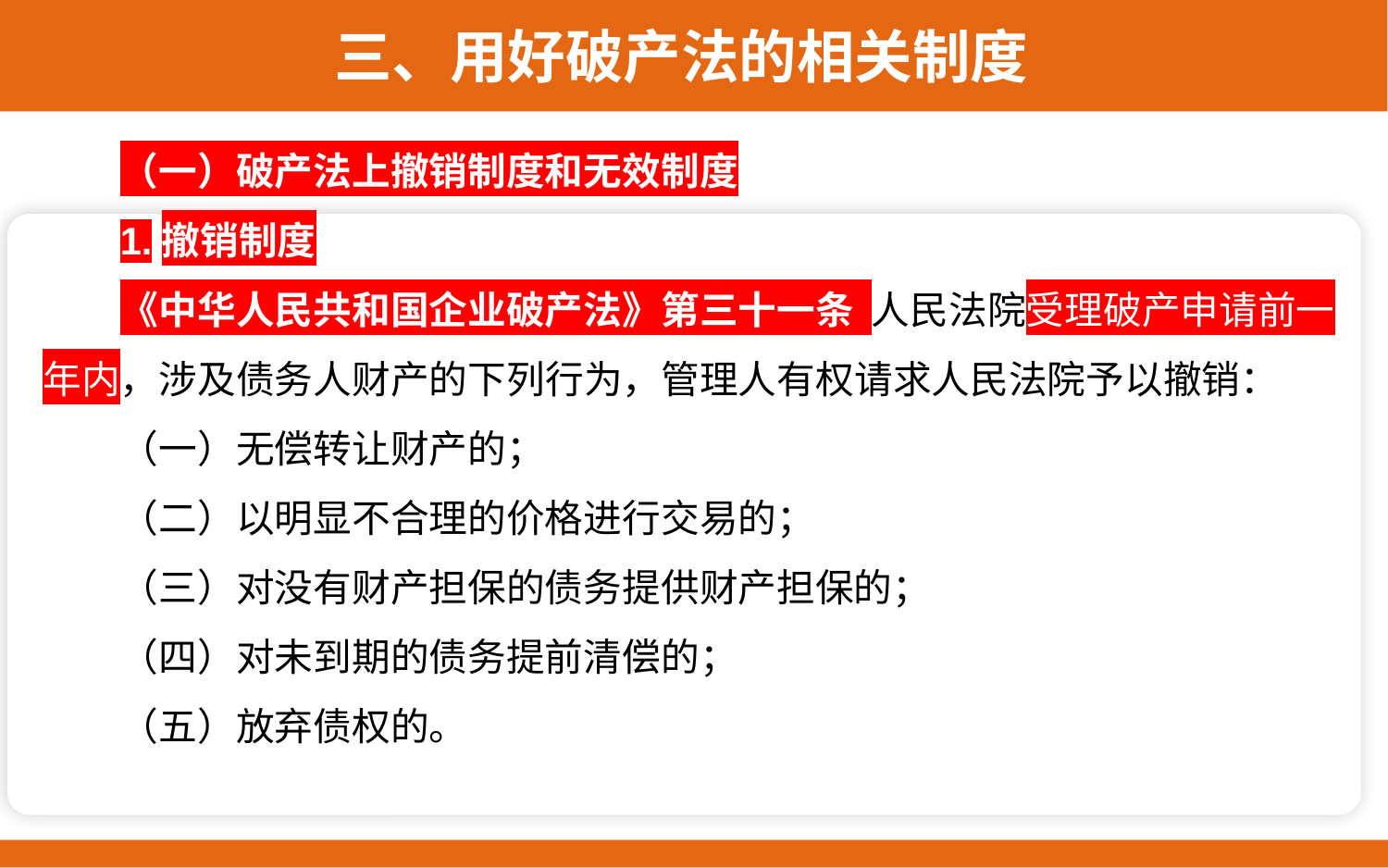

三、用好破产法的相关制度
（一）破产法上撤销制度和无效制度
1.撤销制度
《中华人民共和国企业破产法》第三十一条  人民法院受理破产申请前一年内，涉及债务人财产的下列行为，管理人有权请求人民法院予以撤销：
（一）无偿转让财产的；
（二）以明显不合理的价格进行交易的；
（三）对没有财产担保的债务提供财产担保的；
（四）对未到期的债务提前清偿的；
（五）放弃债权的。